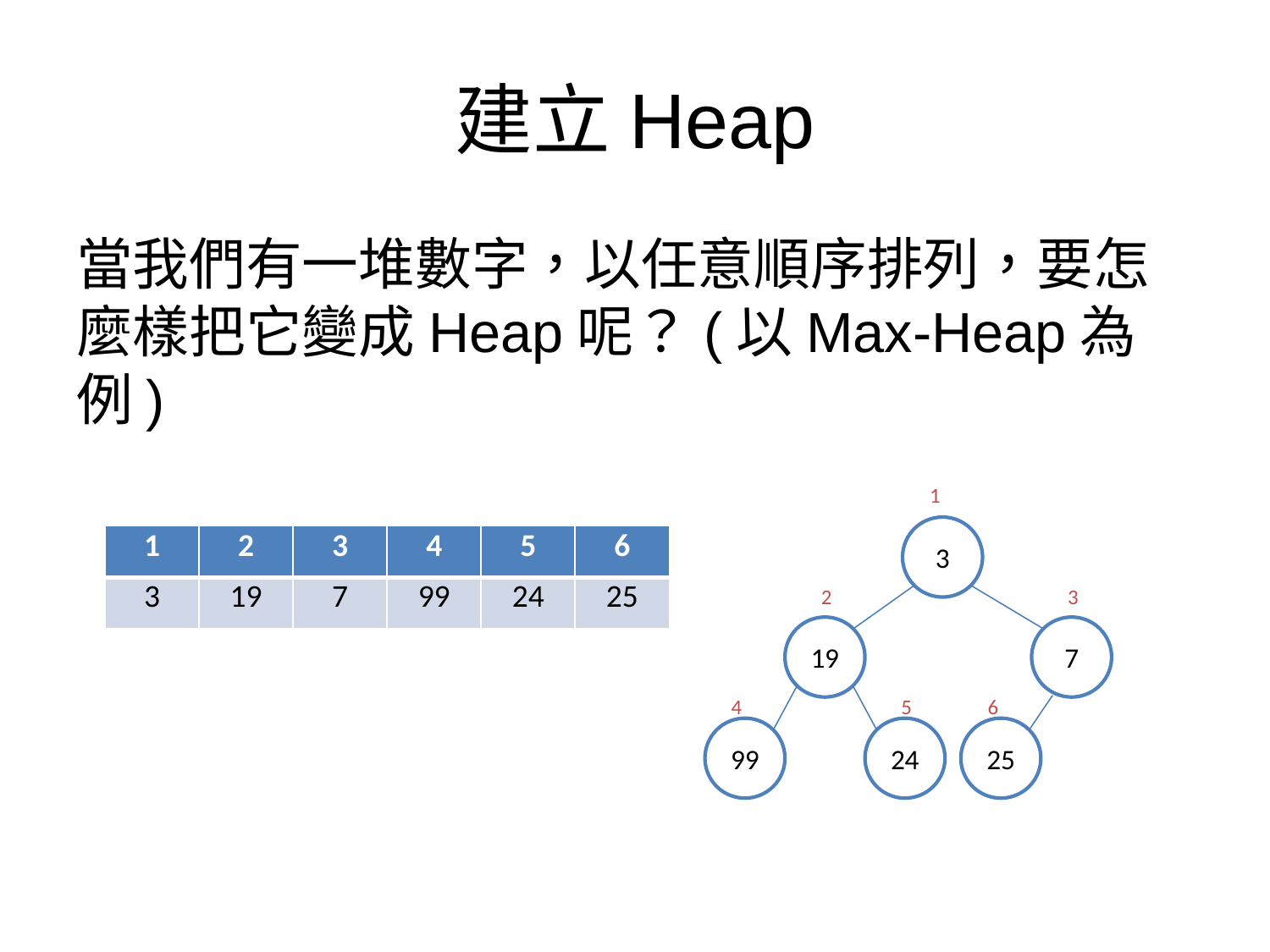

# 建立Heap
當我們有一堆數字，以任意順序排列，要怎麼樣把它變成Heap呢？(以Max-Heap為例)
1
3
19
7
99
24
25
2
3
4
5
6
| 1 | 2 | 3 | 4 | 5 | 6 |
| --- | --- | --- | --- | --- | --- |
| 3 | 19 | 7 | 99 | 24 | 25 |